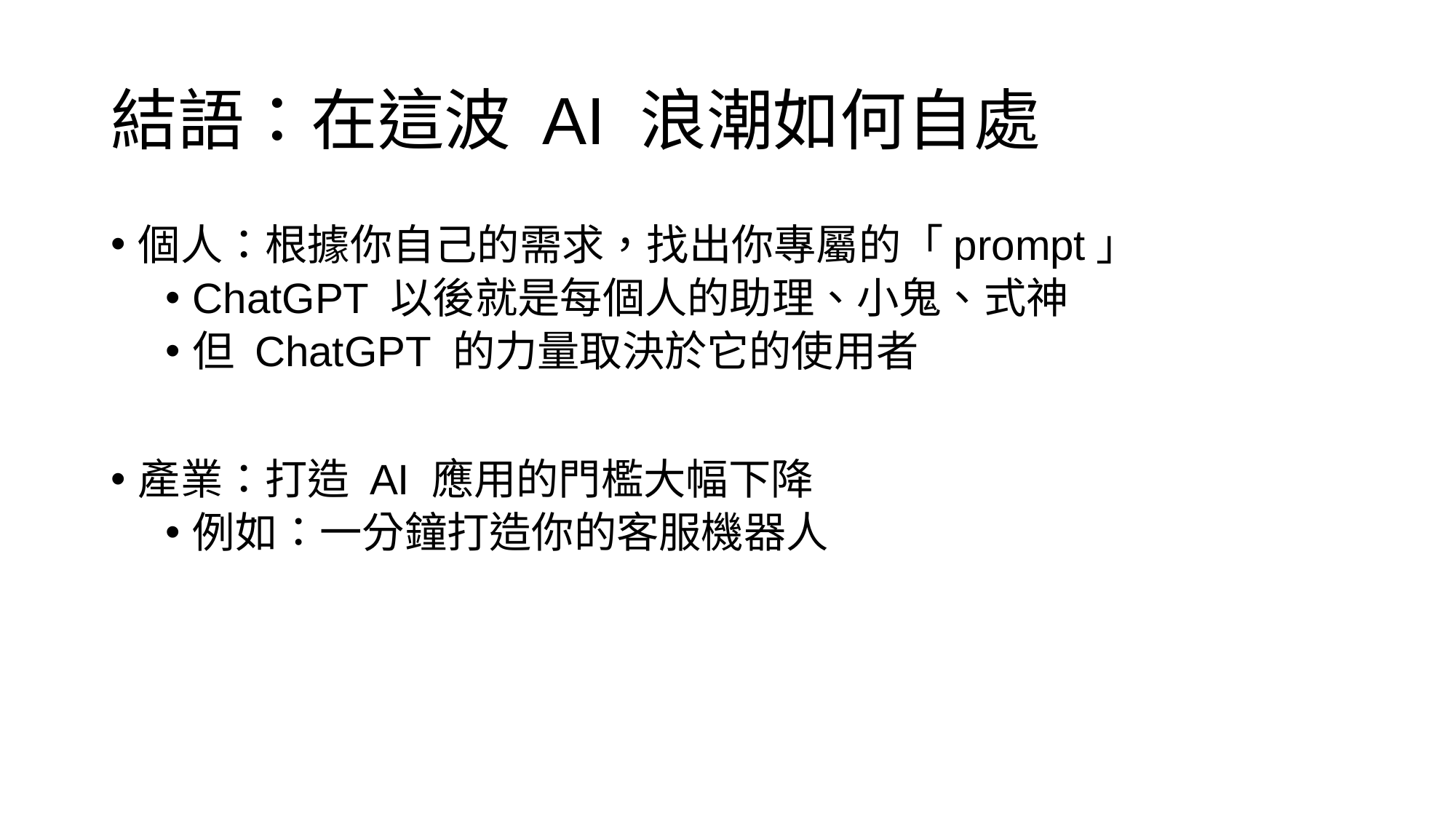

# 結語：在這波 AI 浪潮如何自處
個人：根據你自己的需求，找出你專屬的「prompt」
ChatGPT 以後就是每個人的助理、小鬼、式神
但 ChatGPT 的力量取決於它的使用者

產業：打造 AI 應用的門檻大幅下降
例如：一分鐘打造你的客服機器人